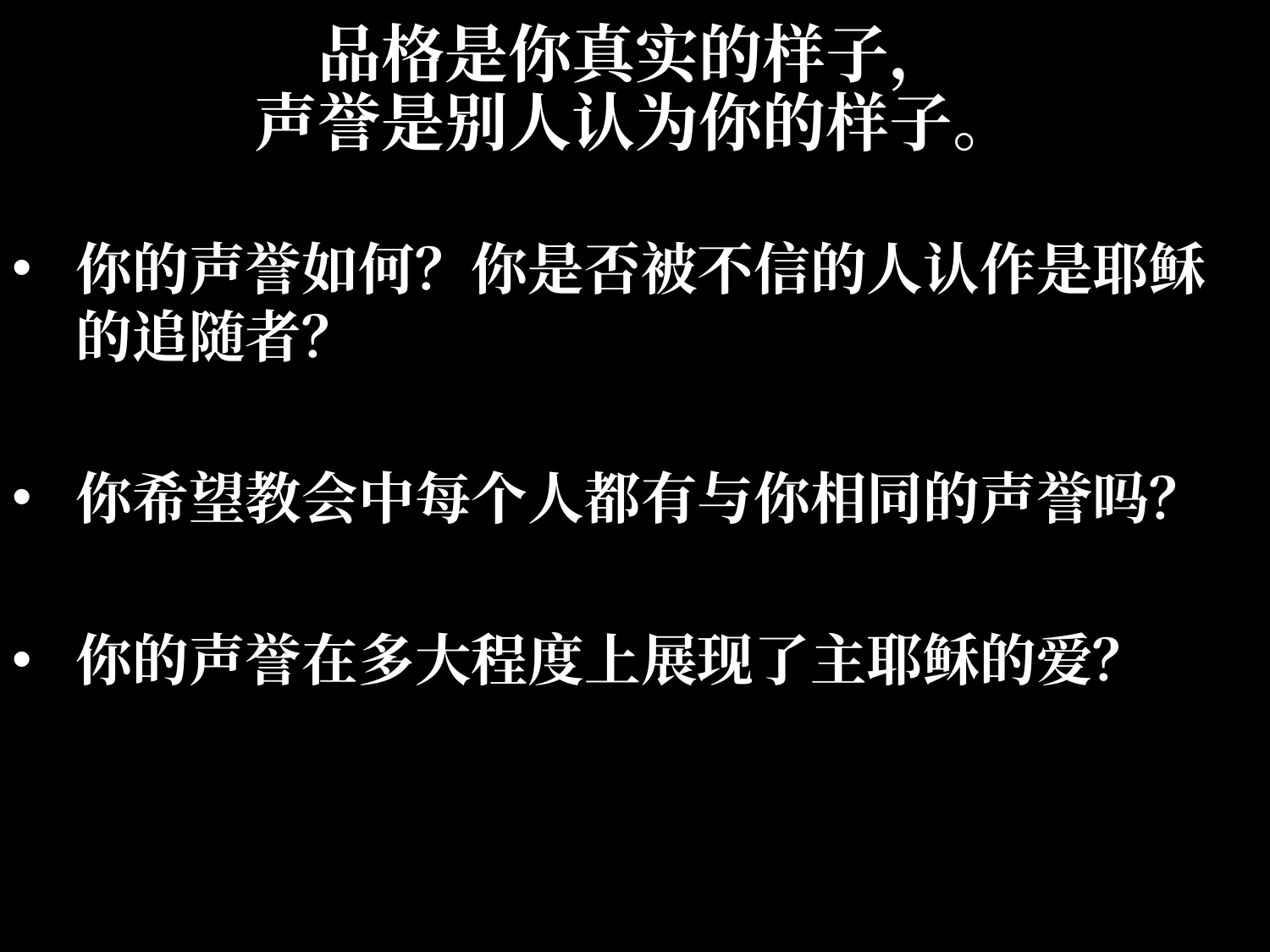

品格是你真实的样子，
声誉是别人认为你的样子。
你的声誉如何？你是否被不信的人认作是耶稣的追随者？

你希望教会中每个人都有与你相同的声誉吗？

你的声誉在多大程度上展现了主耶稣的爱？